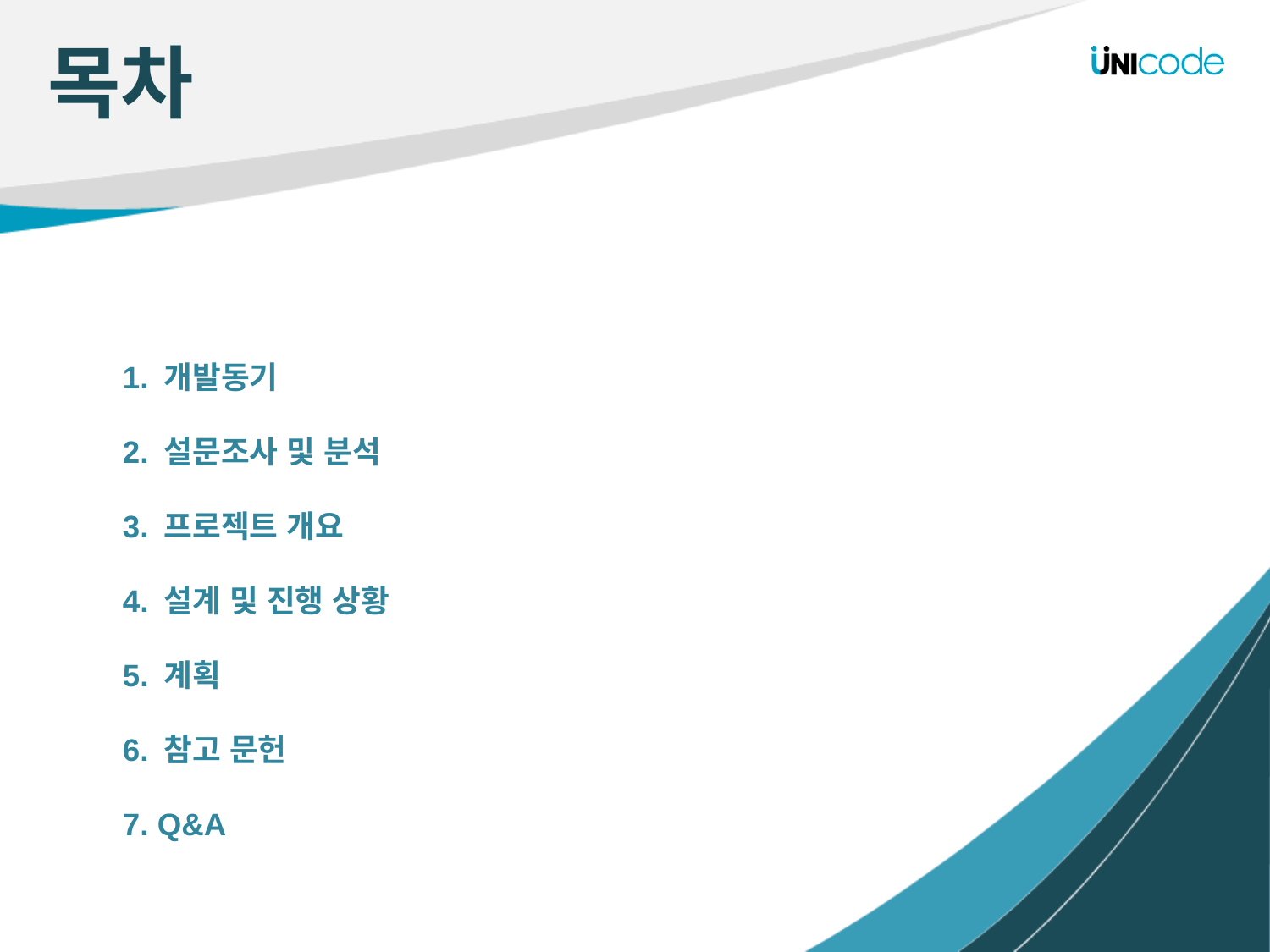

# 목차
1. 개발동기

2. 설문조사 및 분석

3. 프로젝트 개요

4. 설계 및 진행 상황

5. 계획

6. 참고 문헌

7. Q&A